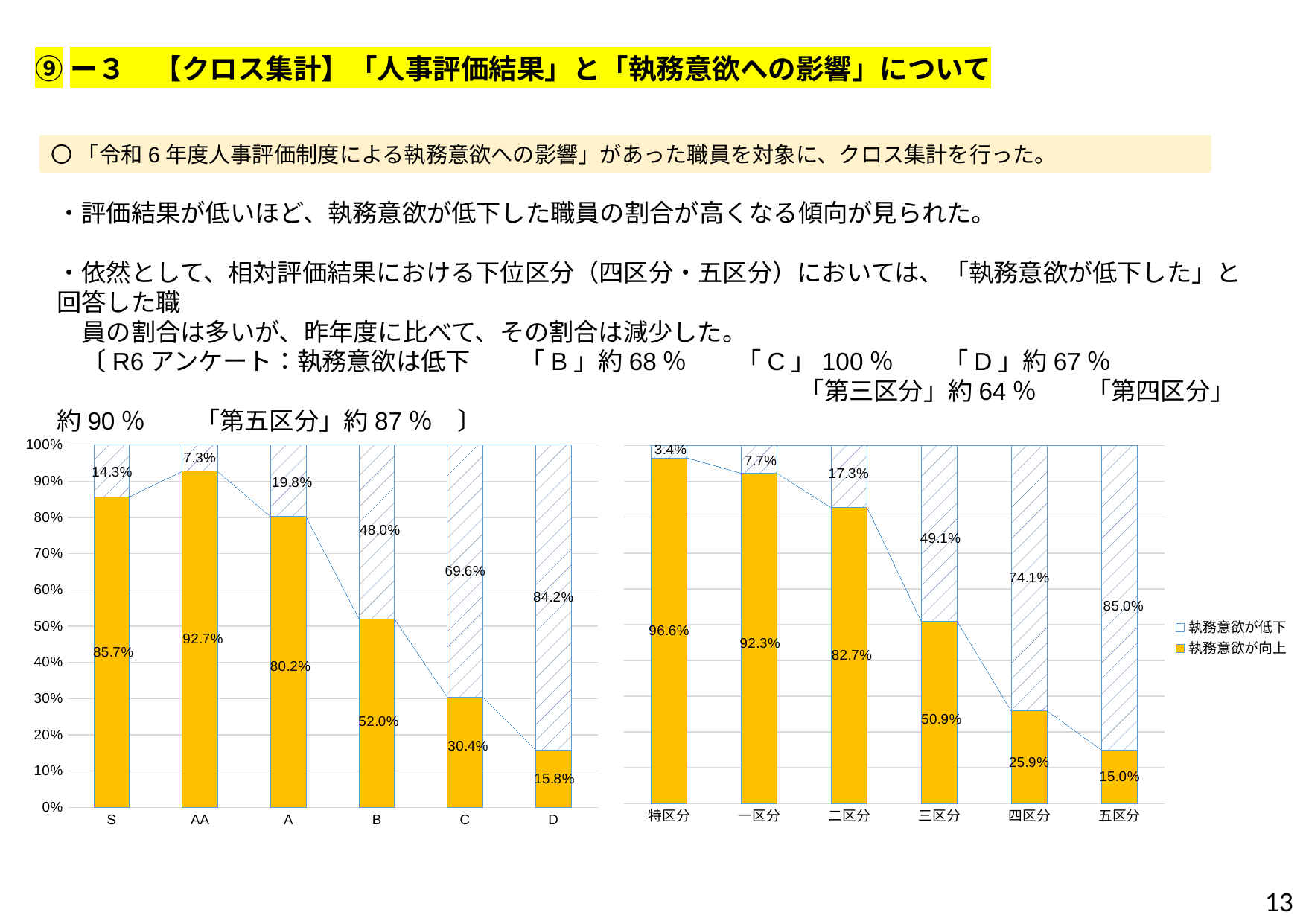

⑨ー３　【クロス集計】「人事評価結果」と「執務意欲への影響」について
〇 「令和6年度人事評価制度による執務意欲への影響」があった職員を対象に、クロス集計を行った。
・評価結果が低いほど、執務意欲が低下した職員の割合が高くなる傾向が見られた。

・依然として、相対評価結果における下位区分（四区分・五区分）においては、「執務意欲が低下した」と回答した職
　員の割合は多いが、昨年度に比べて、その割合は減少した。
　〔R6アンケート：執務意欲は低下　　「B」約68％　　「C」100％　　「D」約67％
　　　　　　　　　　　　　　　　　　　　　　　　　　　　　　「第三区分」約64％　　「第四区分」約90％　　「第五区分」約87％　〕

### Chart

| Category | 執務意欲が向上 | 執務意欲が低下 |
|---|---|---|
| 特区分 | 0.9656862745098039 | 0.03431372549019608 |
| 一区分 | 0.9226519337016574 | 0.07734806629834254 |
| 二区分 | 0.8267270668176671 | 0.17327293318233294 |
| 三区分 | 0.5085646780862374 | 0.49143532191376255 |
| 四区分 | 0.25862068965517243 | 0.7413793103448276 |
| 五区分 | 0.15 | 0.85 |

### Chart

| Category | 執務意欲が向上 | 執務意欲が低下 |
|---|---|---|
| S | 0.8571428571428571 | 0.14285714285714285 |
| AA | 0.9273743016759777 | 0.07262569832402235 |
| A | 0.8021778584392014 | 0.19782214156079855 |
| B | 0.5204313280363224 | 0.47956867196367764 |
| C | 0.30434782608695654 | 0.6956521739130435 |
| D | 0.15789473684210525 | 0.8421052631578947 |
13